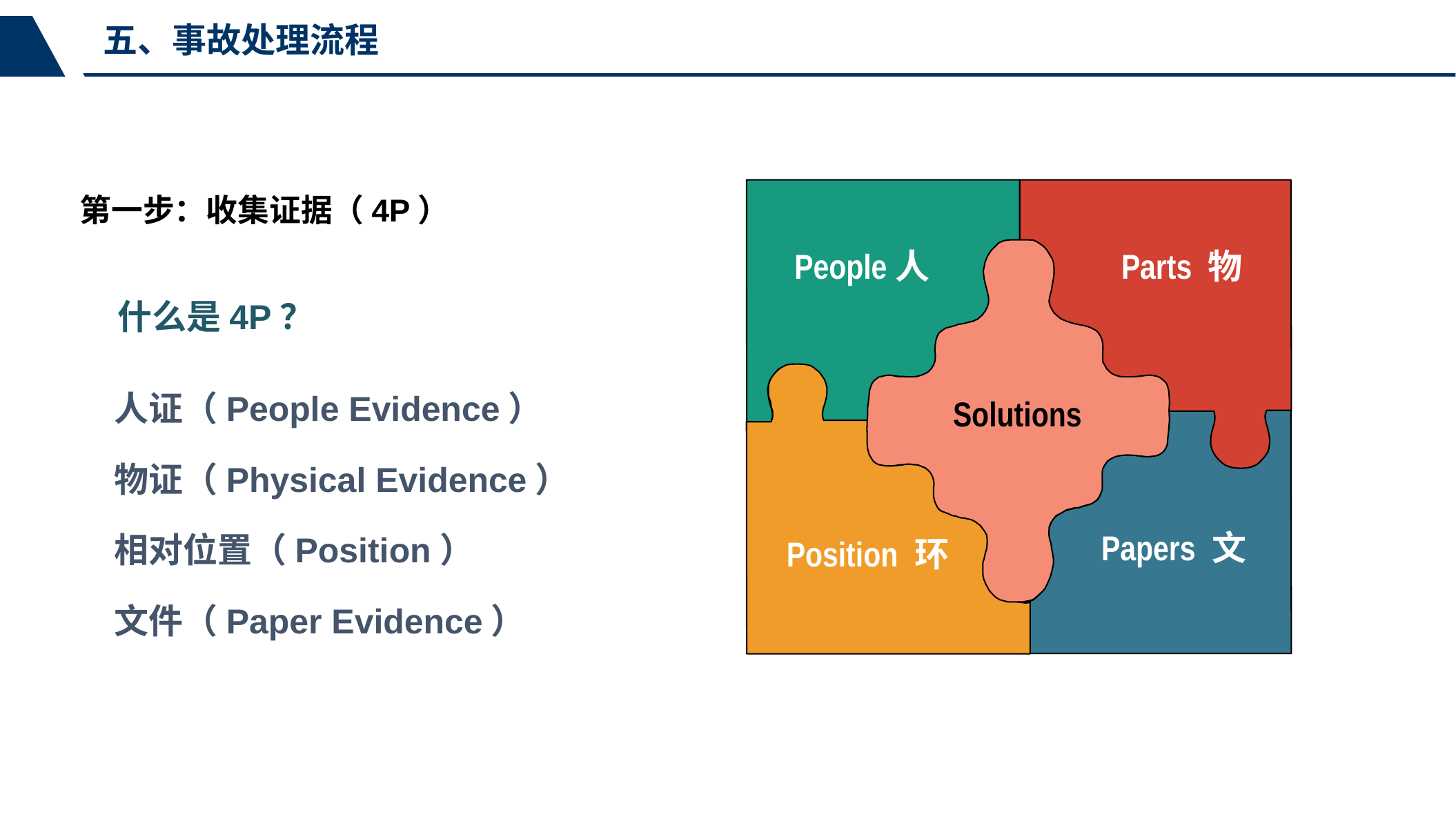

五、事故处理流程

People人

Parts 物

Solutions

Papers 文
Position 环
第一步：收集证据（4P）
什么是4P？
人证（People Evidence）
物证（Physical Evidence）
相对位置（Position）
文件（Paper Evidence）